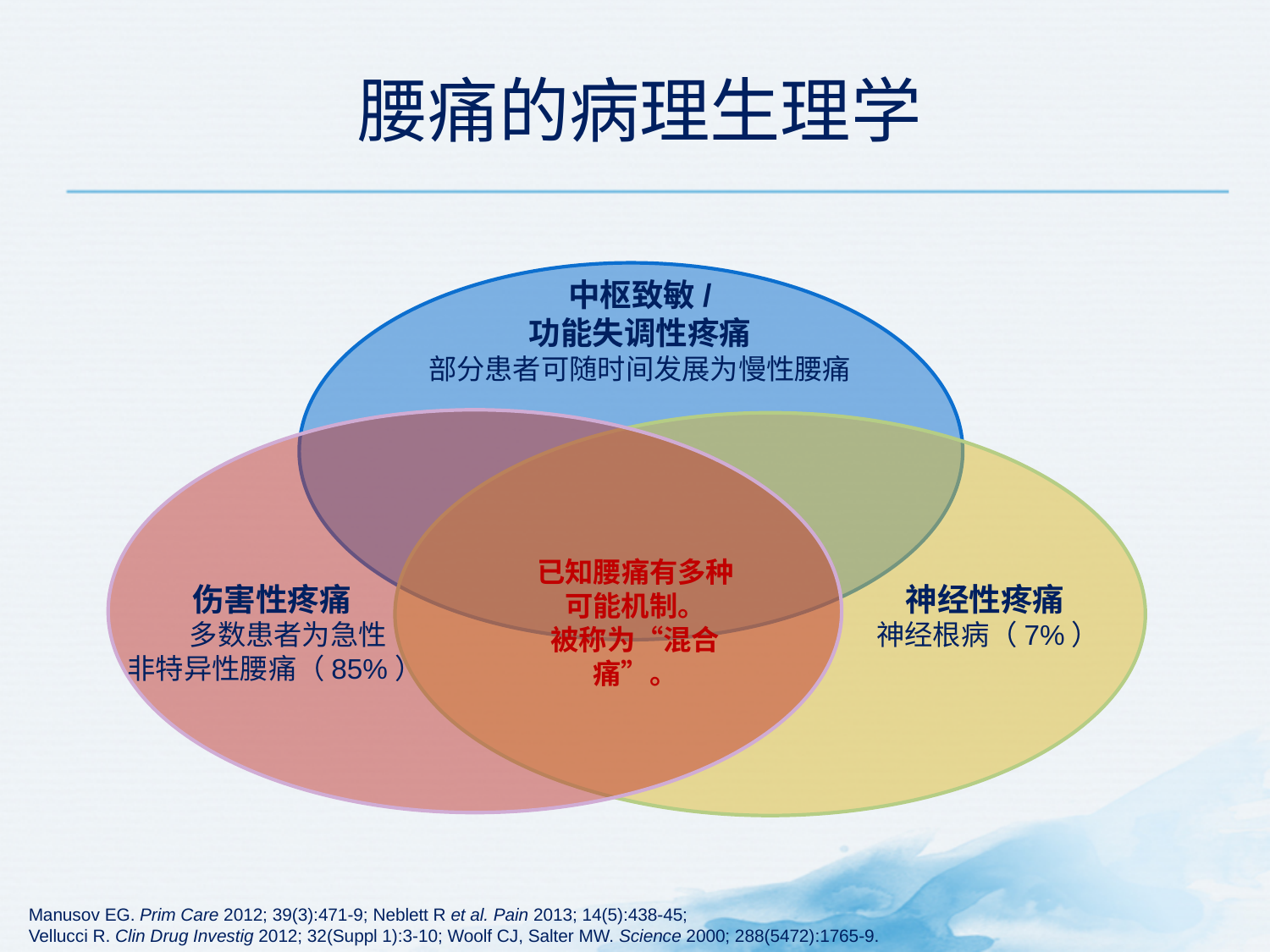

腰痛的病理生理学

中枢致敏/
功能失调性疼痛
部分患者可随时间发展为慢性腰痛
已知腰痛有多种可能机制。
被称为“混合痛”。
伤害性疼痛
   多数患者为急性
非特异性腰痛（85%）
神经性疼痛
 神经根病（7%）
Manusov EG. Prim Care 2012; 39(3):471-9; Neblett R et al. Pain 2013; 14(5):438-45;
Vellucci R. Clin Drug Investig 2012; 32(Suppl 1):3-10; Woolf CJ, Salter MW. Science 2000; 288(5472):1765-9.